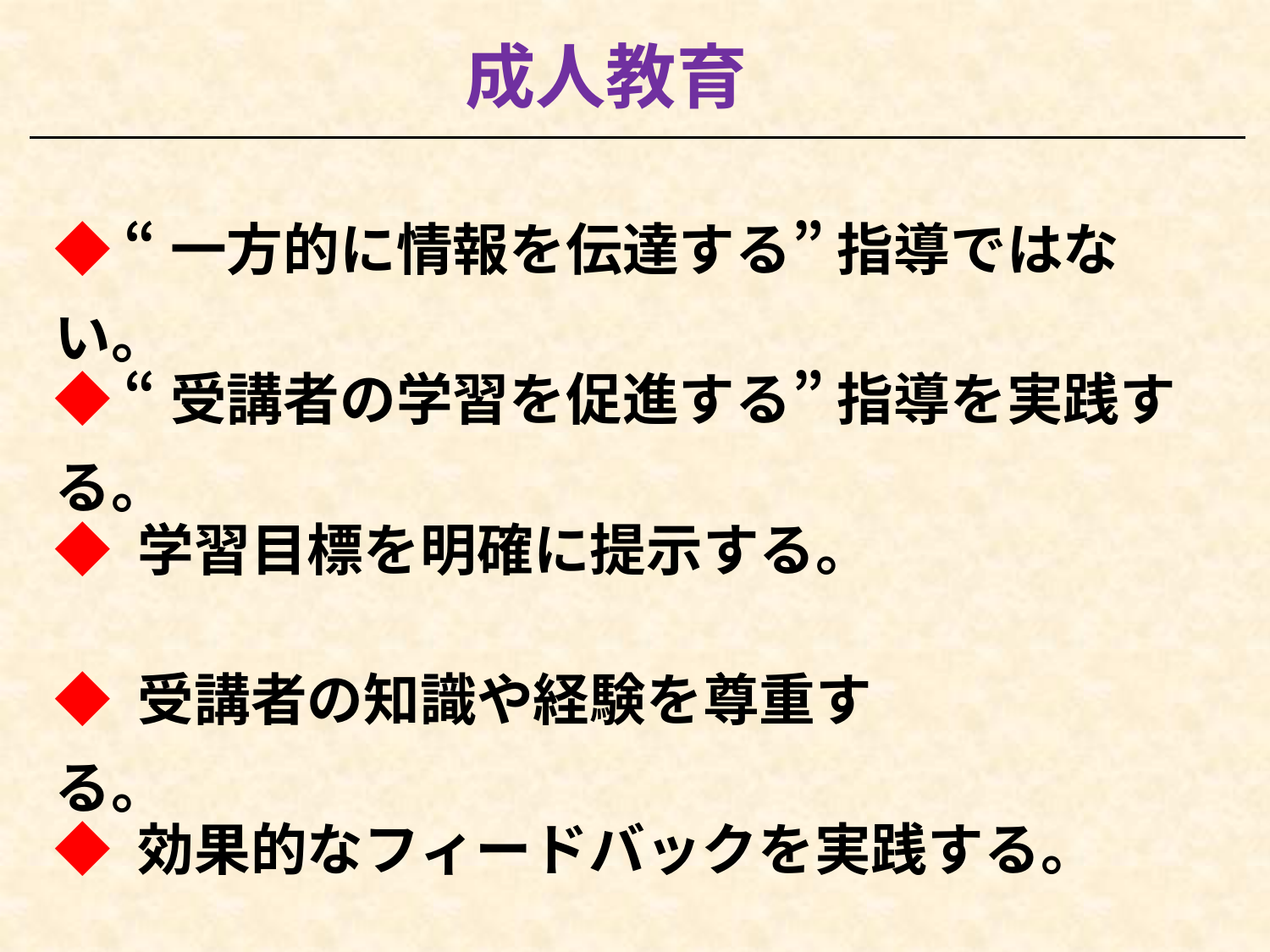

成人教育
◆ “一方的に情報を伝達する” 指導ではない。
◆ “受講者の学習を促進する” 指導を実践する。
◆ 学習目標を明確に提示する。
◆ 受講者の知識や経験を尊重する。
◆ 効果的なフィードバックを実践する。